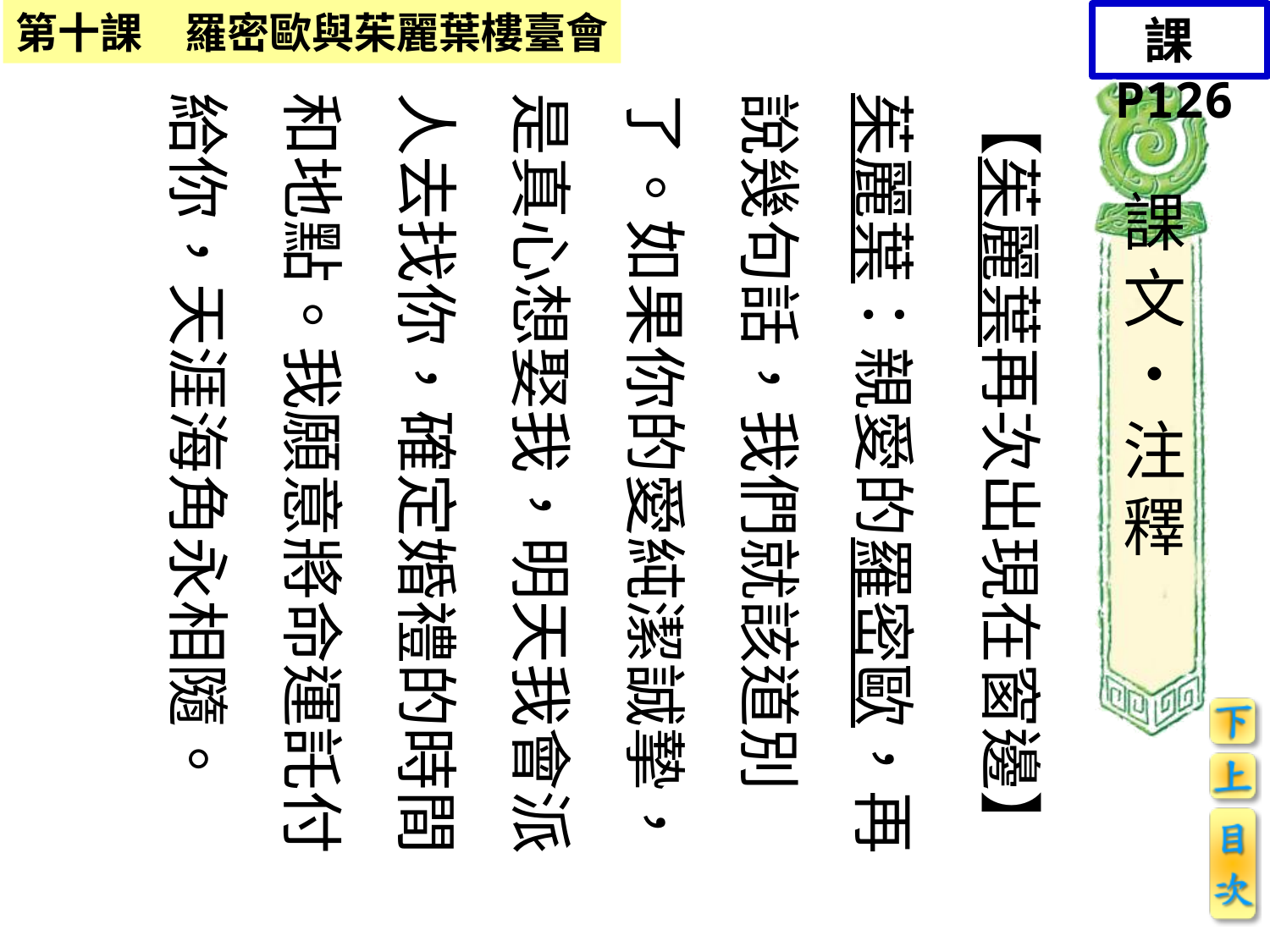

課P126
【茱麗葉再次出現在窗邊】
茱麗葉：親愛的羅密歐，再說幾句話，我們就該道別了。如果你的愛純潔誠摯，是真心想娶我，明天我會派人去找你，確定婚禮的時間和地點。我願意將命運託付給你，天涯海角永相隨。
課文‧注釋